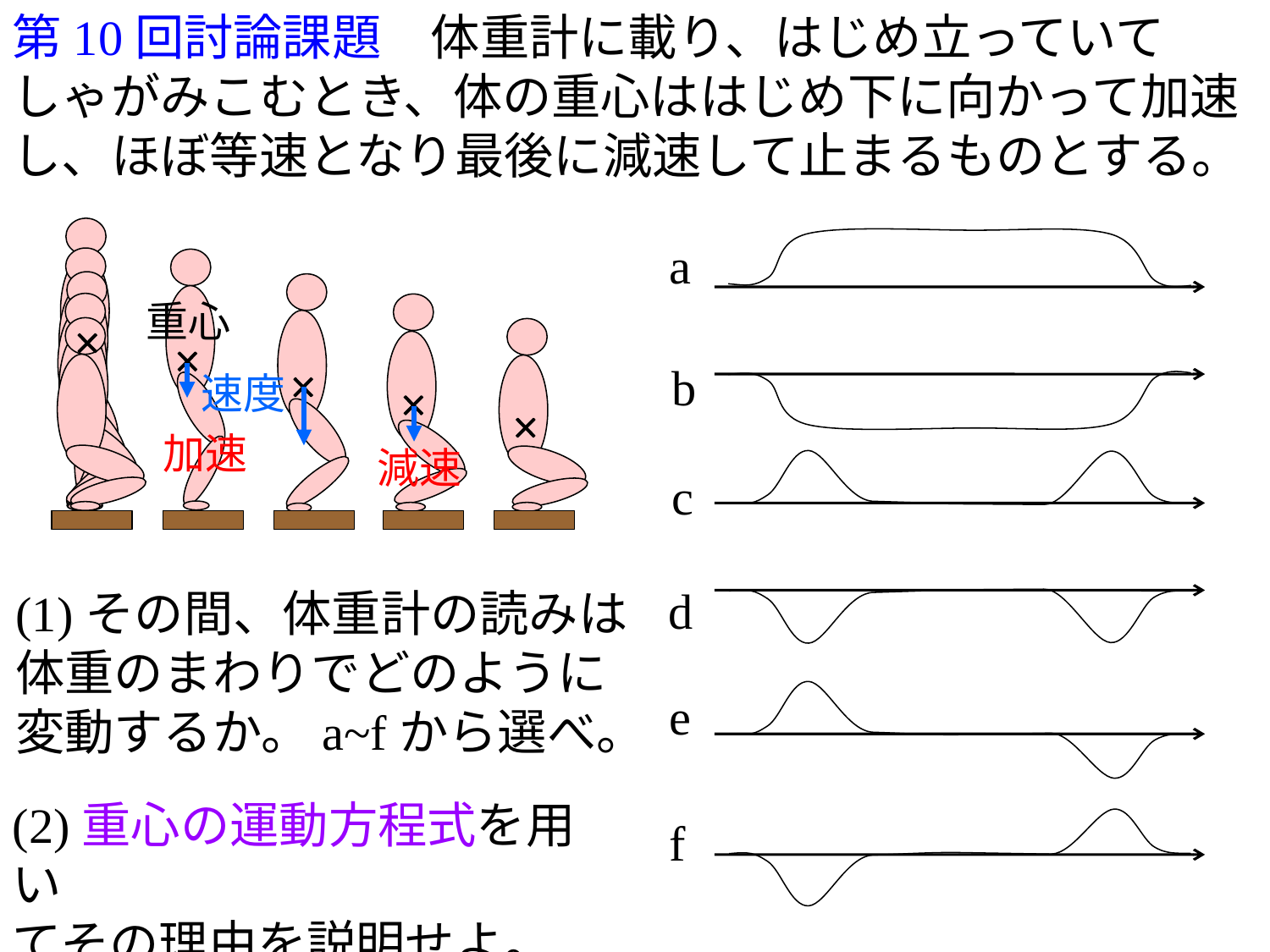

第10回討論課題　体重計に載り、はじめ立っていてしゃがみこむとき、体の重心ははじめ下に向かって加速し、ほぼ等速となり最後に減速して止まるものとする。

a

b

c

d

e

f

重心

速度

加速
減速

(1)その間、体重計の読みは
体重のまわりでどのように
変動するか。a~fから選べ。
(2)重心の運動方程式を用い
てその理由を説明せよ。